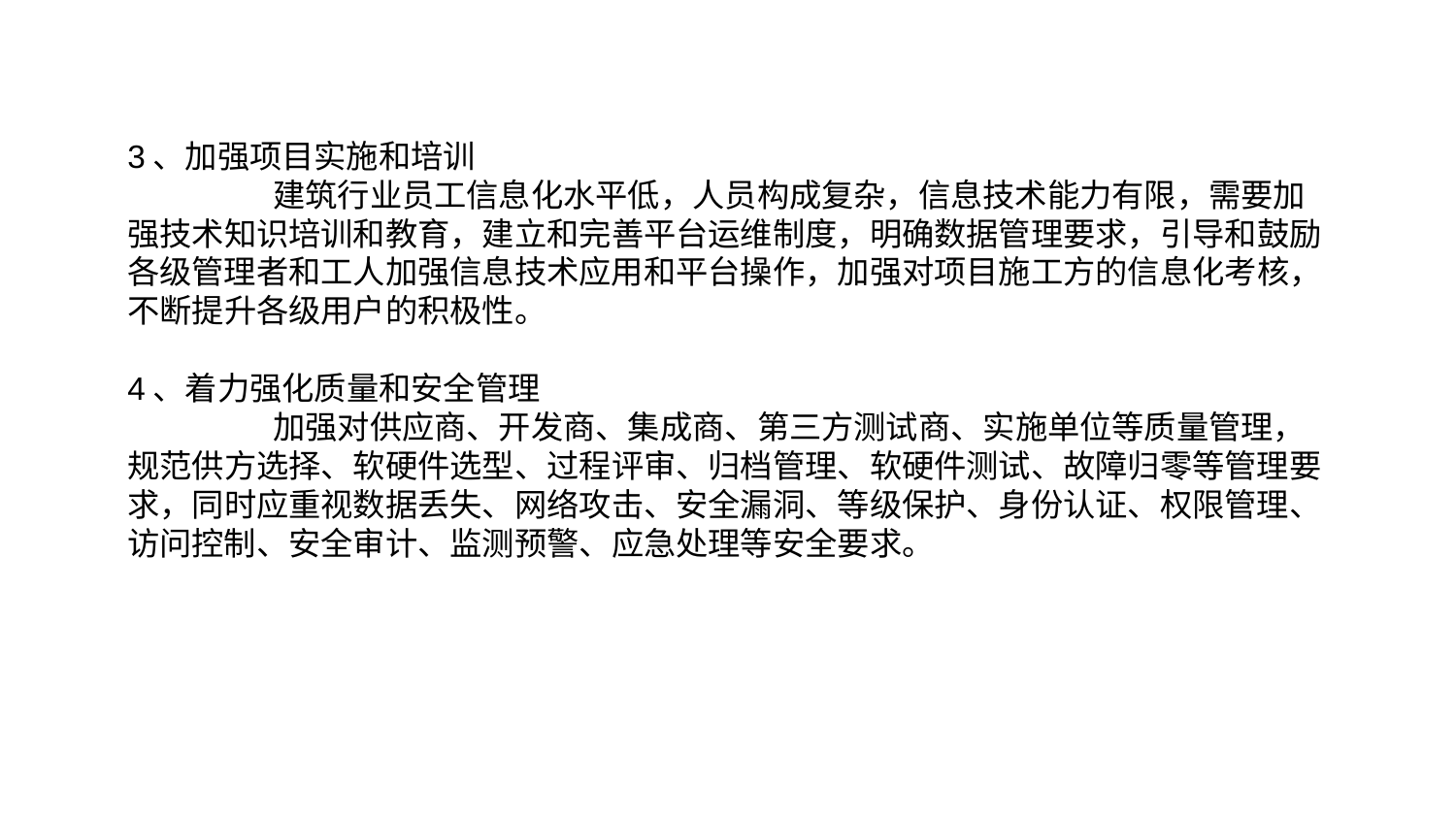

3、加强项目实施和培训
	建筑行业员工信息化水平低，人员构成复杂，信息技术能力有限，需要加强技术知识培训和教育，建立和完善平台运维制度，明确数据管理要求，引导和鼓励各级管理者和工人加强信息技术应用和平台操作，加强对项目施工方的信息化考核，不断提升各级用户的积极性。

4、着力强化质量和安全管理
	加强对供应商、开发商、集成商、第三方测试商、实施单位等质量管理，规范供方选择、软硬件选型、过程评审、归档管理、软硬件测试、故障归零等管理要求，同时应重视数据丢失、网络攻击、安全漏洞、等级保护、身份认证、权限管理、访问控制、安全审计、监测预警、应急处理等安全要求。